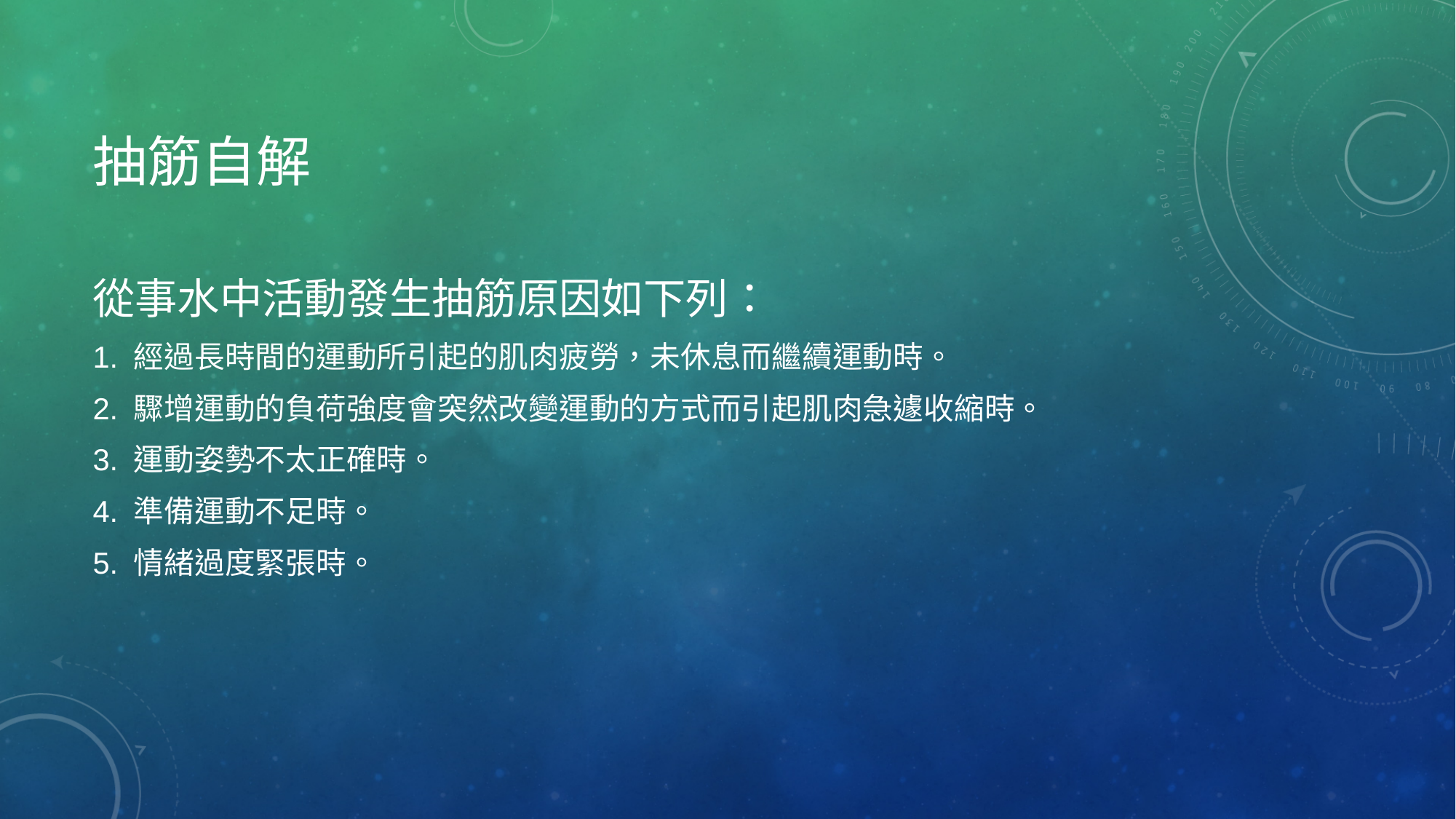

# 抽筋自解
從事水中活動發生抽筋原因如下列：
經過長時間的運動所引起的肌肉疲勞，未休息而繼續運動時。
驟增運動的負荷強度會突然改變運動的方式而引起肌肉急遽收縮時。
運動姿勢不太正確時。
準備運動不足時。
情緒過度緊張時。